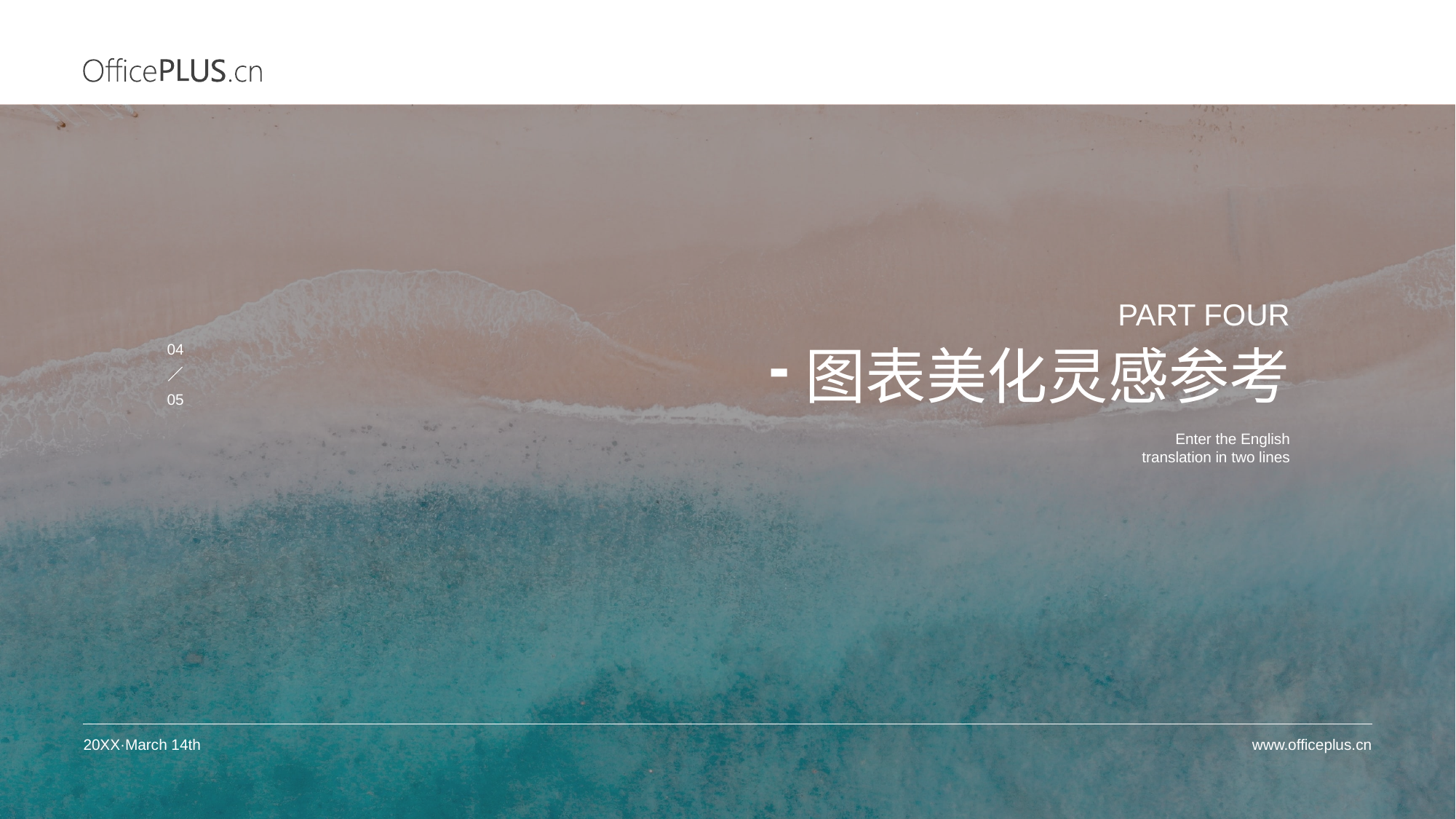

PART four
图表美化灵感参考
04

05
Enter the English
translation in two lines
20XX·March 14th